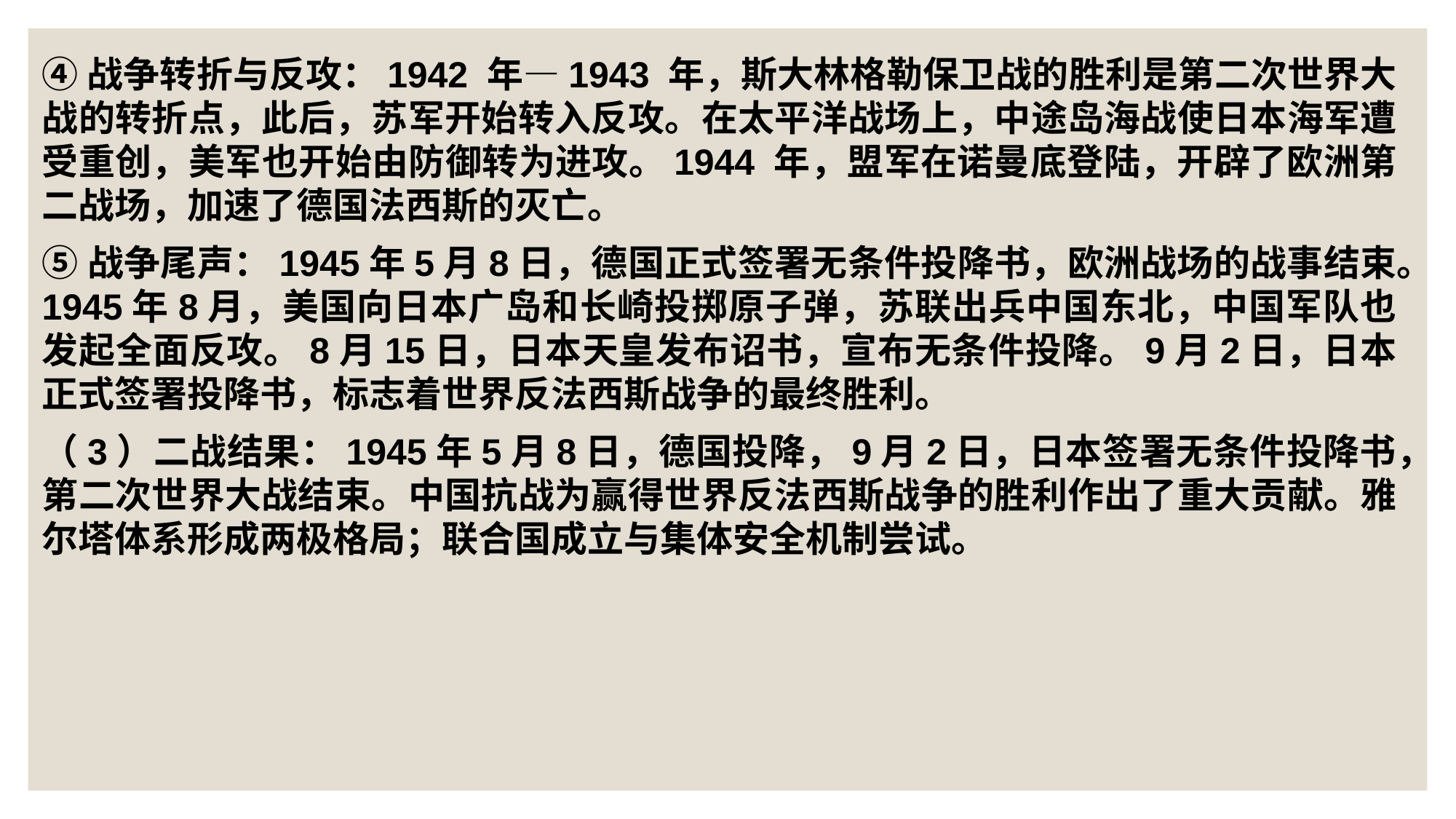

④战争转折与反攻：1942 年—1943 年，斯大林格勒保卫战的胜利是第二次世界大战的转折点，此后，苏军开始转入反攻。在太平洋战场上，中途岛海战使日本海军遭受重创，美军也开始由防御转为进攻。1944 年，盟军在诺曼底登陆，开辟了欧洲第二战场，加速了德国法西斯的灭亡。
⑤战争尾声：1945年5月8日，德国正式签署无条件投降书，欧洲战场的战事结束。1945年8月，美国向日本广岛和长崎投掷原子弹，苏联出兵中国东北，中国军队也发起全面反攻。8月15日，日本天皇发布诏书，宣布无条件投降。9月2日，日本正式签署投降书，标志着世界反法西斯战争的最终胜利。
（3）二战结果：1945年5月8日，德国投降，9月2日，日本签署无条件投降书，第二次世界大战结束。中国抗战为赢得世界反法西斯战争的胜利作出了重大贡献。雅尔塔体系形成两极格局；联合国成立与集体安全机制尝试。